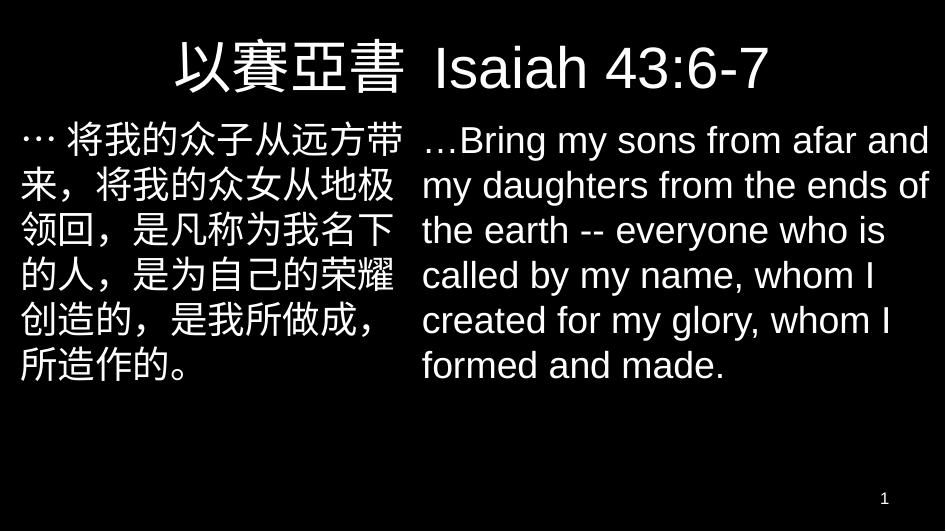

# 以賽亞書 Isaiah 43:6-7
…将我的众子从远方带来，将我的众女从地极领回，是凡称为我名下的人，是为自己的荣耀创造的，是我所做成，所造作的。
…Bring my sons from afar and my daughters from the ends of the earth -- everyone who is called by my name, whom I created for my glory, whom I formed and made.
1